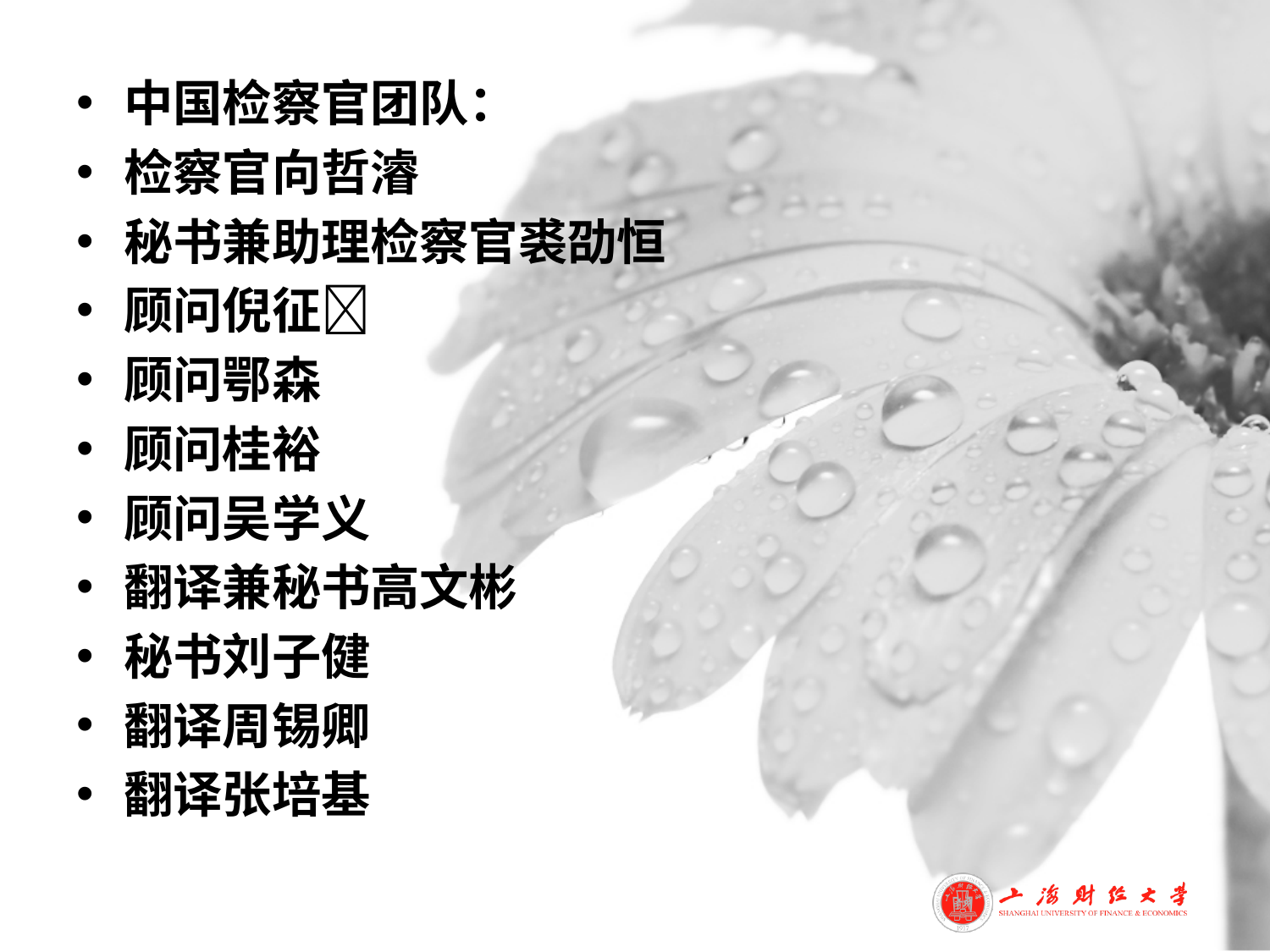

#
中国检察官团队：
检察官向哲濬
秘书兼助理检察官裘劭恒
顾问倪征𣋉
顾问鄂森
顾问桂裕
顾问吴学义
翻译兼秘书高文彬
秘书刘子健
翻译周锡卿
翻译张培基